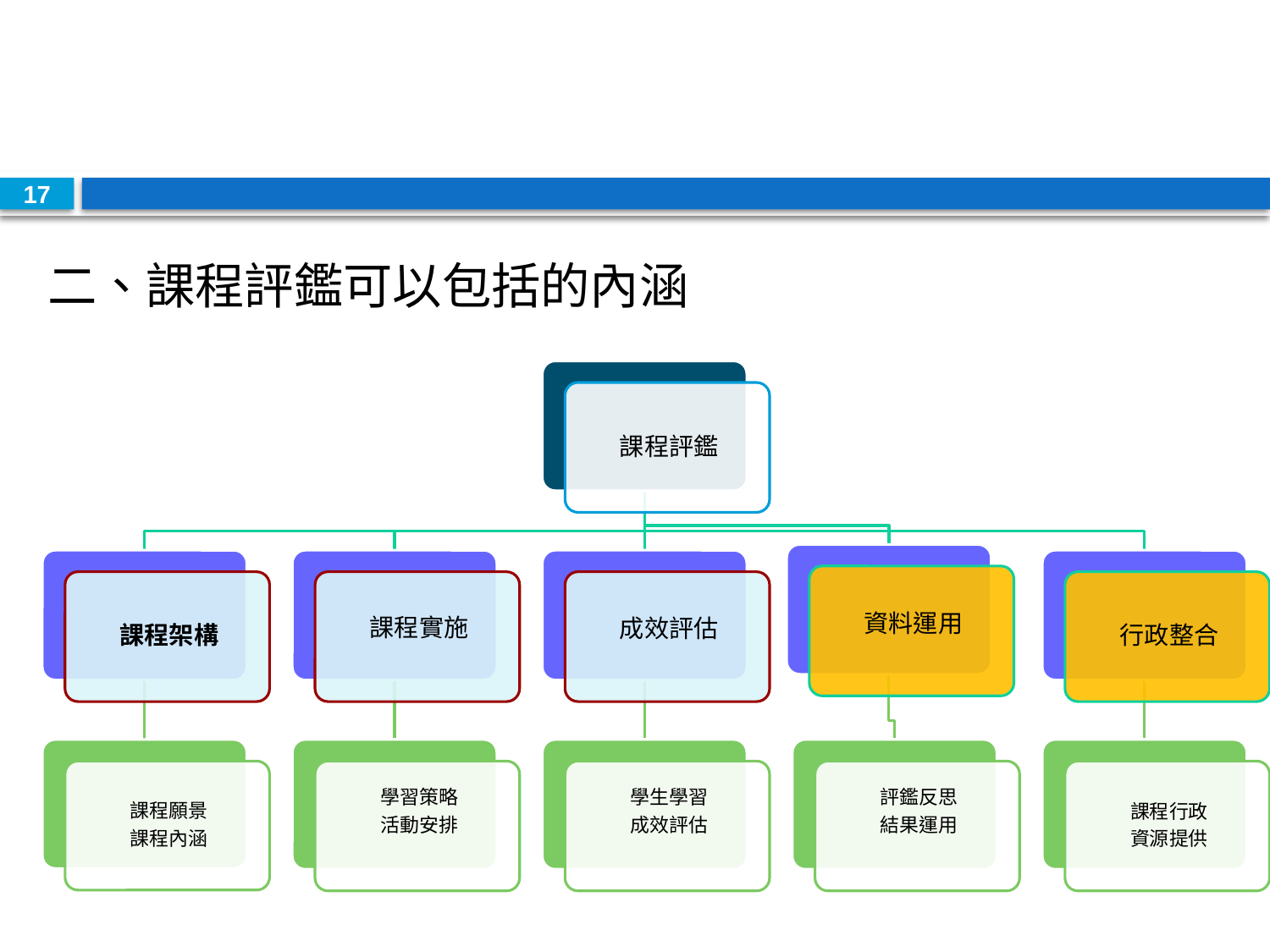

17
# 二、課程評鑑可以包括的內涵
課程評鑑
課程架構
課程願景
課程內涵
課程實施

學習策略
活動安排

成效評估

學生學習
成效評估

資料運用

評鑑反思
結果運用

行政整合
課程行政
資源提供